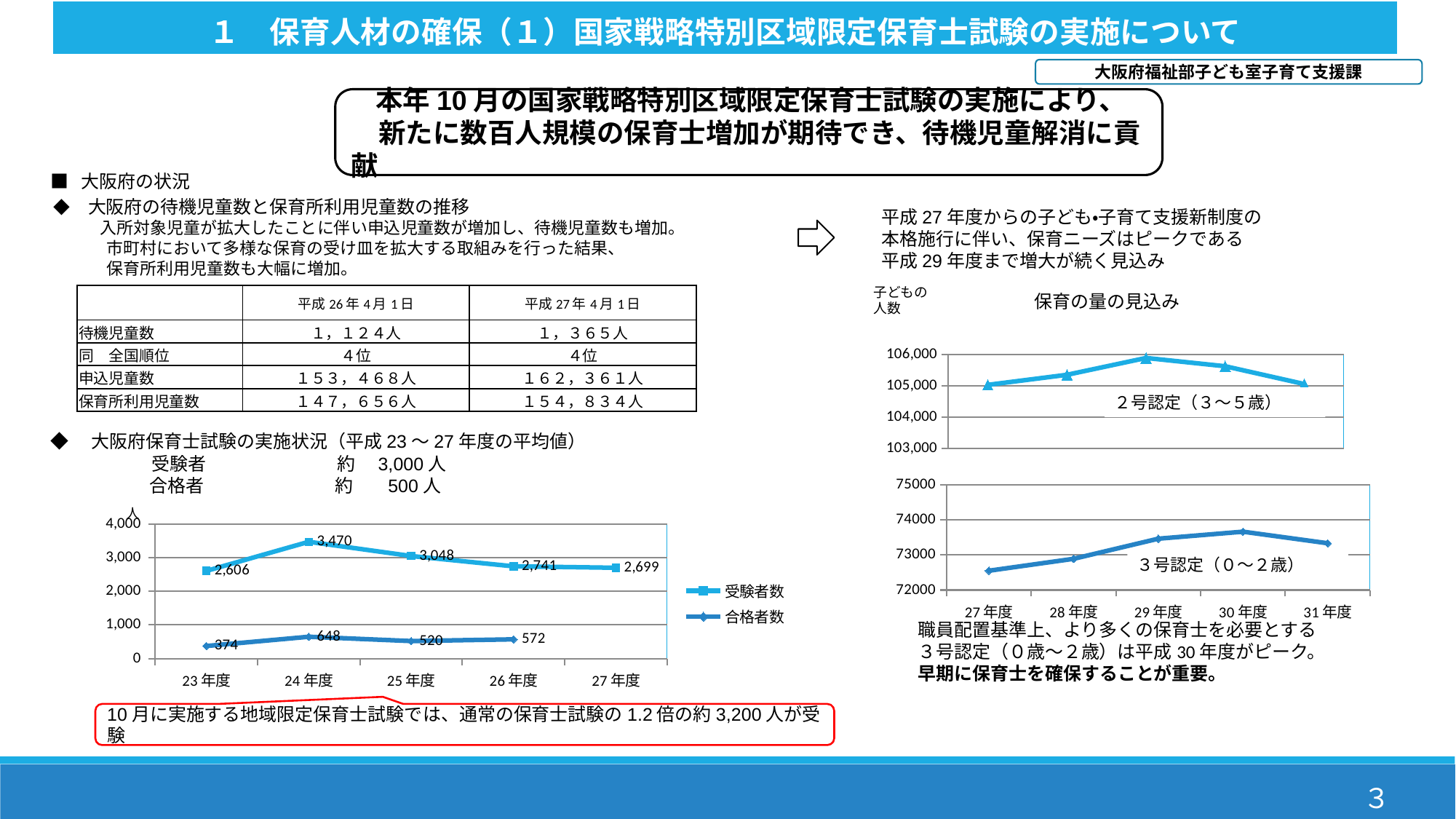

１　保育人材の確保（１）国家戦略特別区域限定保育士試験の実施について
大阪府福祉部子ども室子育て支援課
　  本年10月の国家戦略特別区域限定保育士試験の実施により、
　新たに数百人規模の保育士増加が期待でき、待機児童解消に貢献
■  大阪府の状況
　◆　大阪府の待機児童数と保育所利用児童数の推移
　　　　入所対象児童が拡大したことに伴い申込児童数が増加し、待機児童数も増加。
　　　　市町村において多様な保育の受け皿を拡大する取組みを行った結果、
　　　　保育所利用児童数も大幅に増加。
　平成27年度からの子ども・子育て支援新制度の
　本格施行に伴い、保育ニーズはピークである
　平成29年度まで増大が続く見込み

　　　職員配置基準上、より多くの保育士を必要とする
　　　３号認定（０歳～２歳）は平成30年度がピーク。
　　　早期に保育士を確保することが重要。

子どもの
人数
|  | 平成26年4月1日 | 平成27年4月1日 |
| --- | --- | --- |
| 待機児童数 | １，１２４人 | １，３６５人 |
| 同　全国順位 | ４位 | ４位 |
| 申込児童数 | １５３，４６８人 | １６２，３６１人 |
| 保育所利用児童数 | １４７，６５６人 | １５４，８３４人 |
保育の量の見込み

### Chart

| Category | ２号（３～５歳） |
|---|---|
| 27 | 105030.0 |
| 28 | 105353.0 |
| 29 | 105893.0 |
| 30 | 105627.0 |
| 31 | 105057.0 |
２号認定（３～５歳）
◆　大阪府保育士試験の実施状況（平成23～27年度の平均値）
　　　　　　   受験者　　　　　　　 約　3,000人
　　　　　  合格者　　　　　　　 約   　500人

### Chart

| Category | 年度 | ３号（０～２歳） |
|---|---|---|
| 27年度 | 0.0 | 72551.0 |
| 28年度 | 0.0 | 72890.0 |
| 29年度 | 0.0 | 73465.0 |
| 30年度 | 0.0 | 73664.0 |
| 31年度 | 0.0 | 73335.0 |
人

### Chart

| Category | 受験者数 | 合格者数 |
|---|---|---|
| 23年度 | 2606.0 | 374.0 |
| 24年度 | 3470.0 | 648.0 |
| 25年度 | 3048.0 | 520.0 |
| 26年度 | 2741.0 | 572.0 |
| 27年度 | 2699.0 | None |
３号認定（０～２歳）
10月に実施する地域限定保育士試験では、通常の保育士試験の1.2倍の約3,200人が受験
３